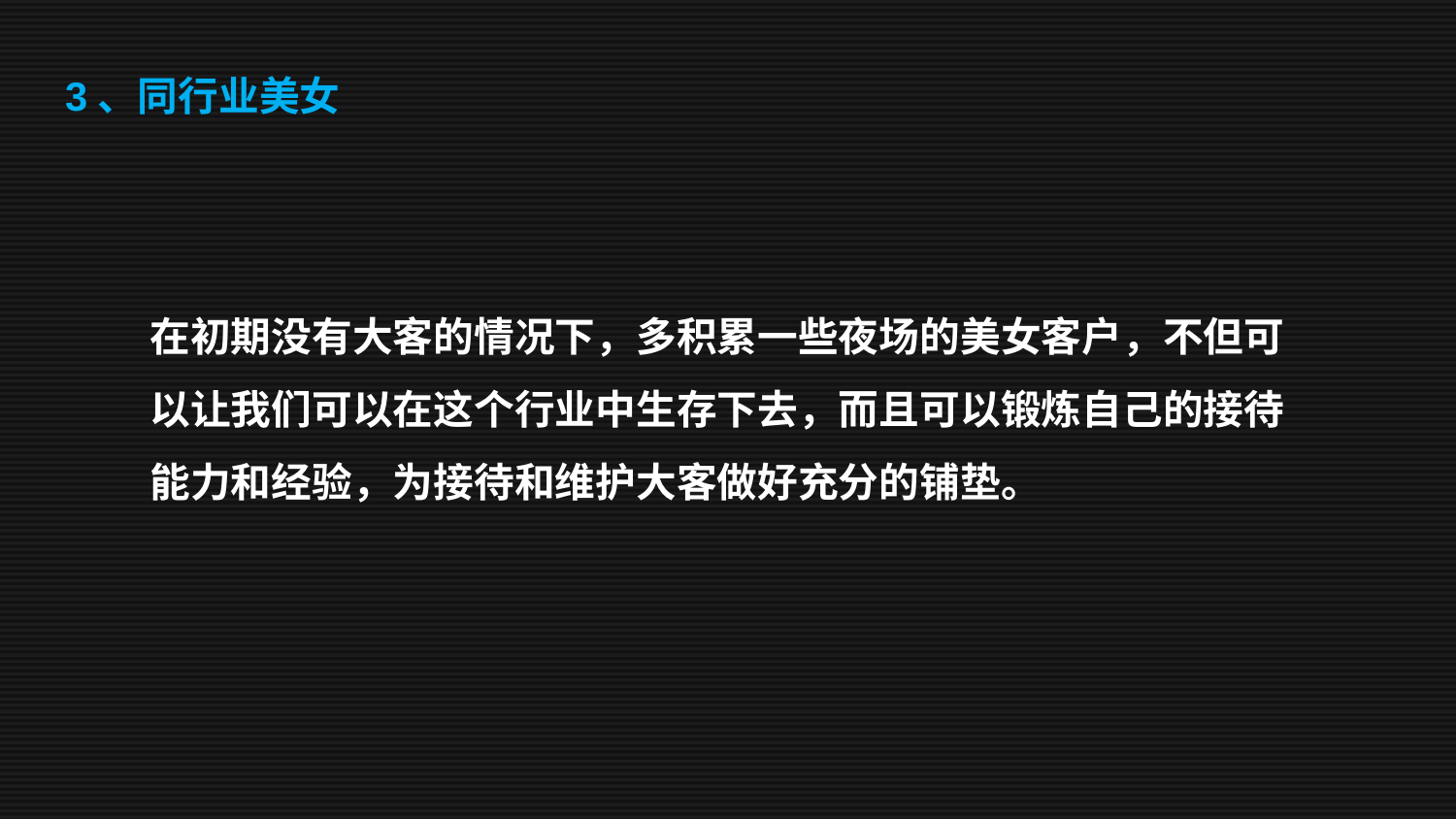

3、同行业美女
在初期没有大客的情况下，多积累一些夜场的美女客户，不但可以让我们可以在这个行业中生存下去，而且可以锻炼自己的接待能力和经验，为接待和维护大客做好充分的铺垫。